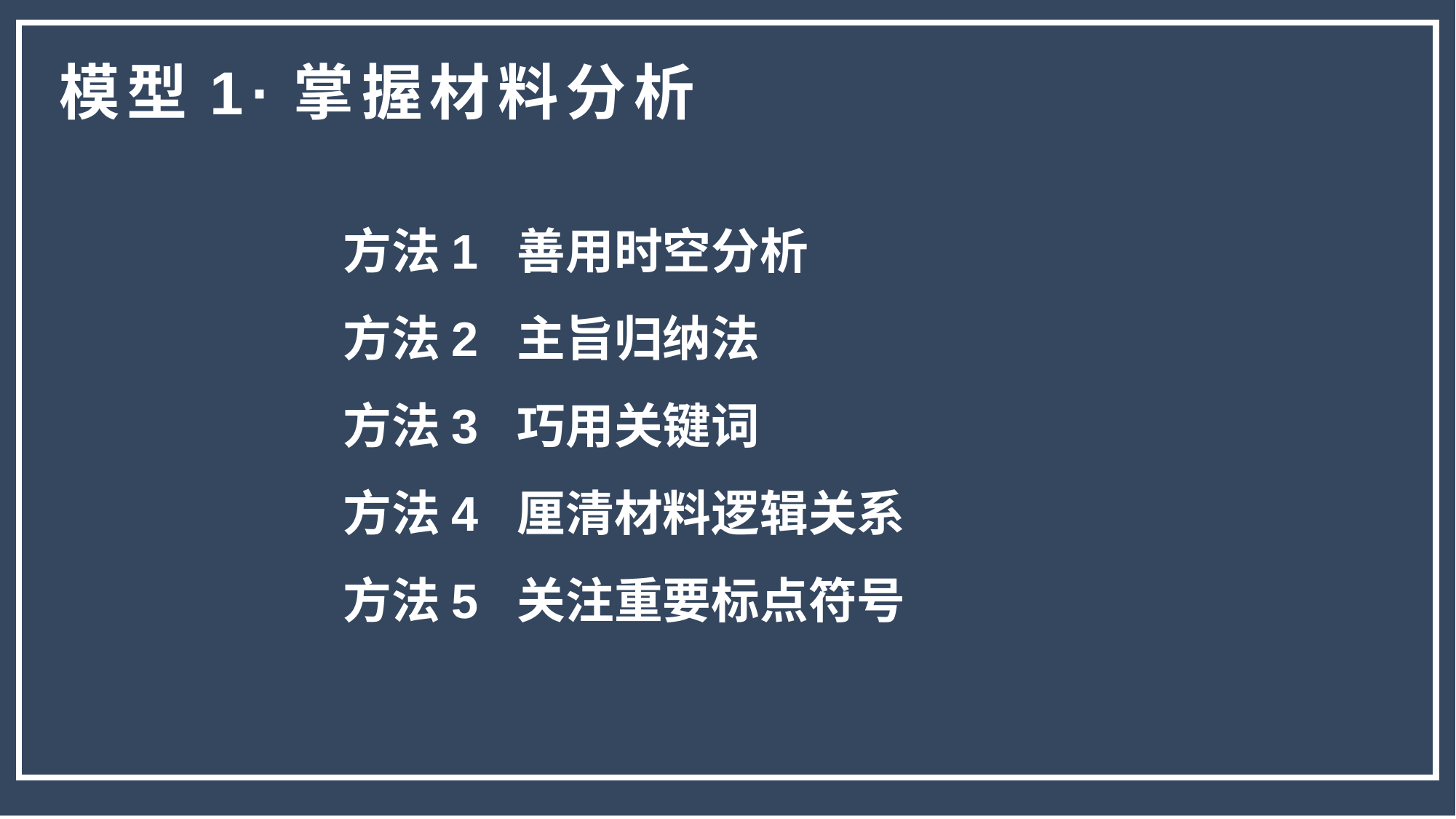

模型1·掌握材料分析
方法1  善用时空分析
方法2  主旨归纳法
方法3  巧用关键词
方法4  厘清材料逻辑关系
方法5  关注重要标点符号